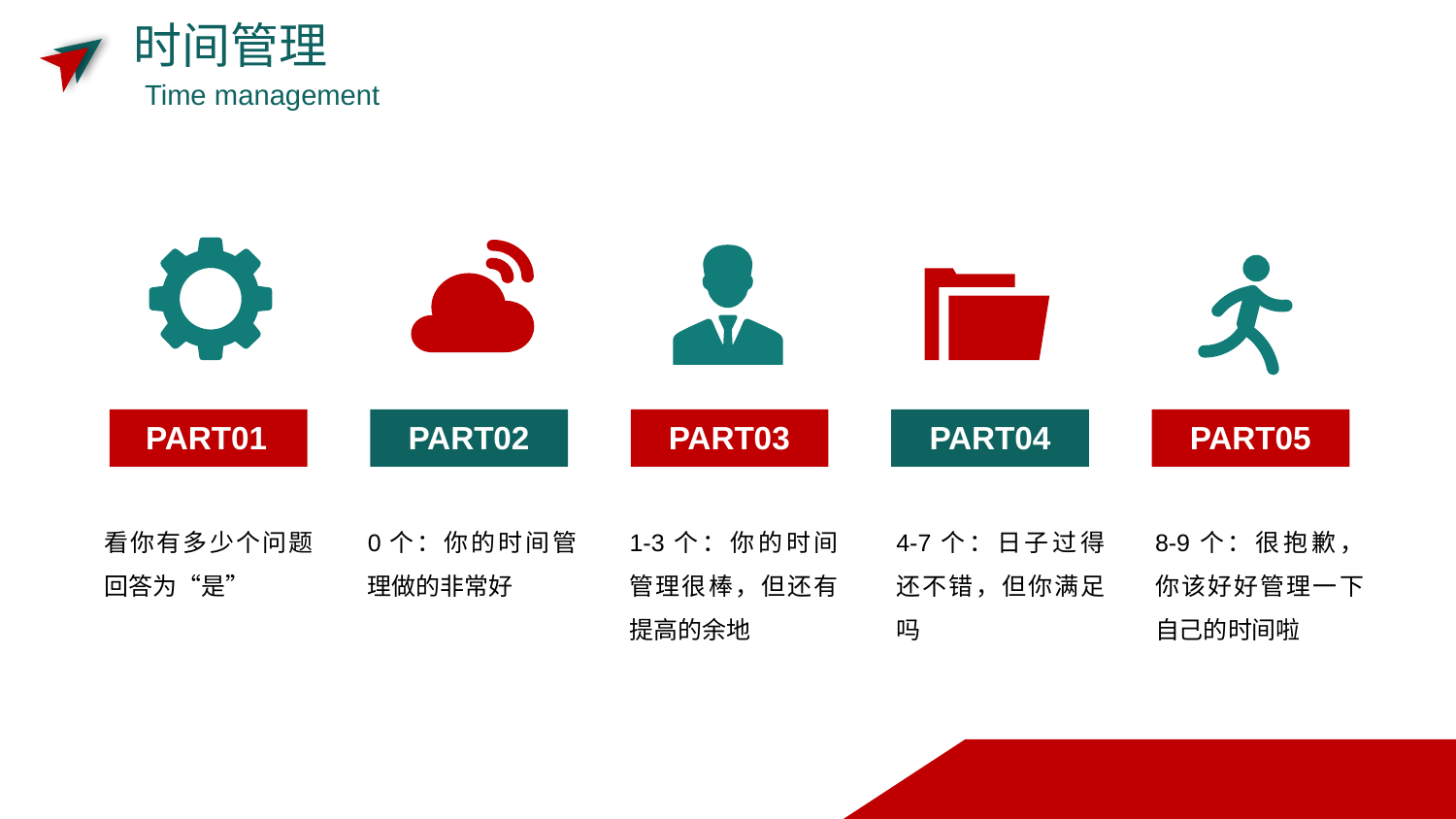

时间管理

Time management

PART01

PART02

PART03

PART04

PART05

看你有多少个问题回答为“是”
0个：你的时间管理做的非常好
1-3个：你的时间管理很棒，但还有提高的余地
4-7个：日子过得还不错，但你满足吗
8-9个：很抱歉，你该好好管理一下自己的时间啦